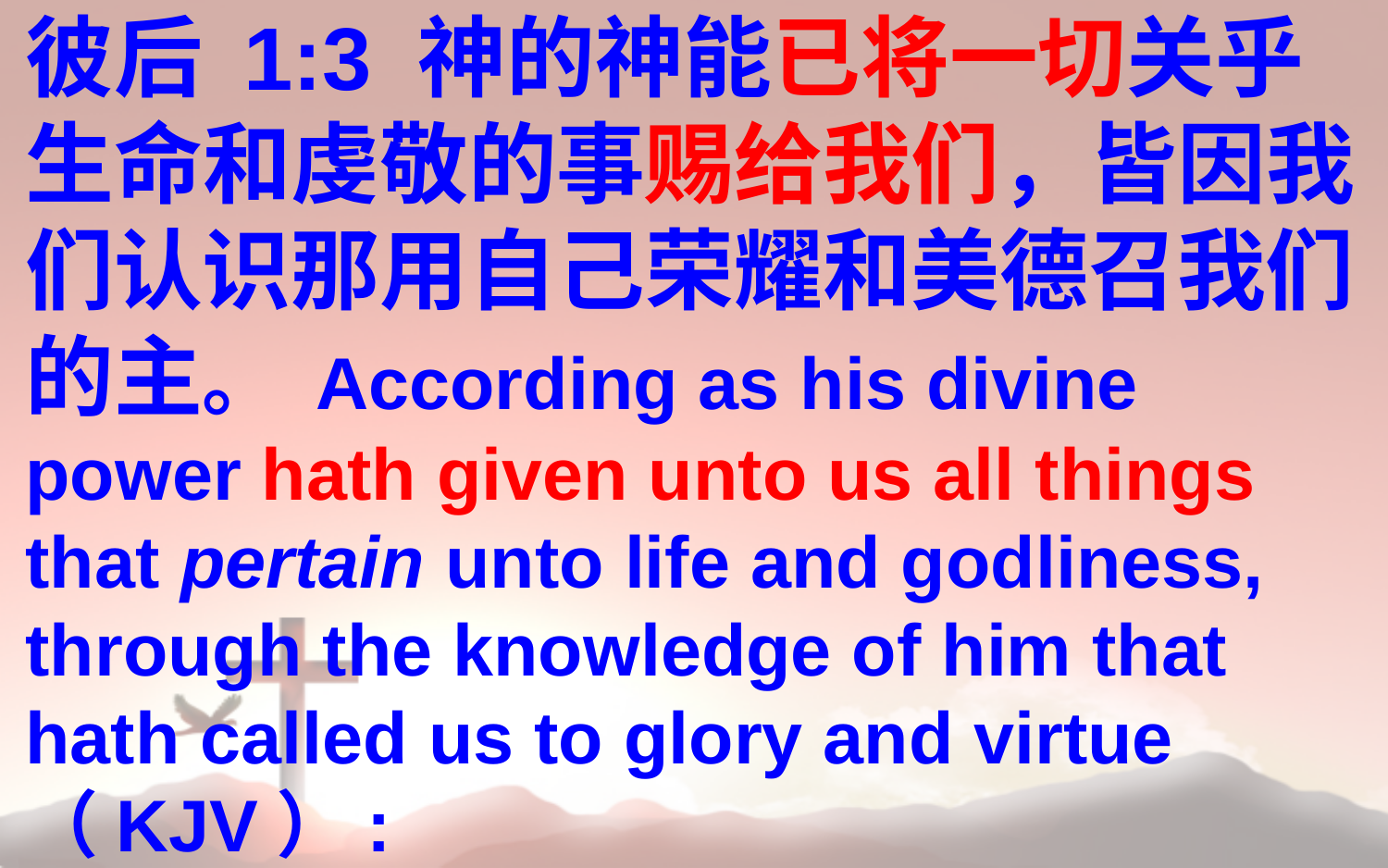

彼后 1:3 神的神能已将一切关乎生命和虔敬的事赐给我们，皆因我们认识那用自己荣耀和美德召我们的主。 According as his divine power hath given unto us all things that pertain unto life and godliness, through the knowledge of him that hath called us to glory and virtue （KJV）: